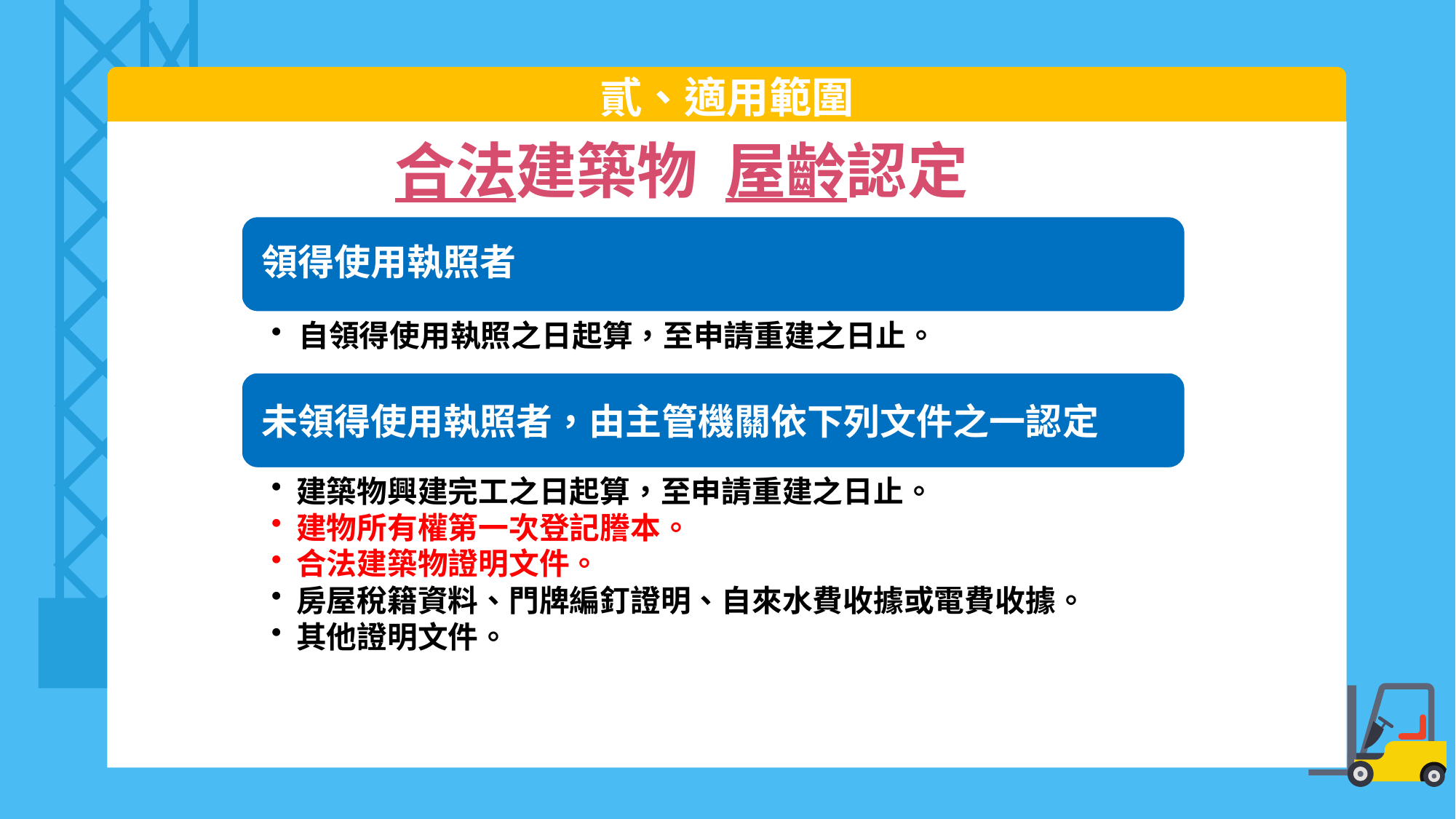

貳、適用範圍

合法建築物  屋齡認定
領得使用執照者
自領得使用執照之日起算，至申請重建之日止。
未領得使用執照者，由主管機關依下列文件之一認定
 建築物興建完工之日起算，至申請重建之日止。
 建物所有權第一次登記謄本。
 合法建築物證明文件。
 房屋稅籍資料、門牌編釘證明、自來水費收據或電費收據。
 其他證明文件。